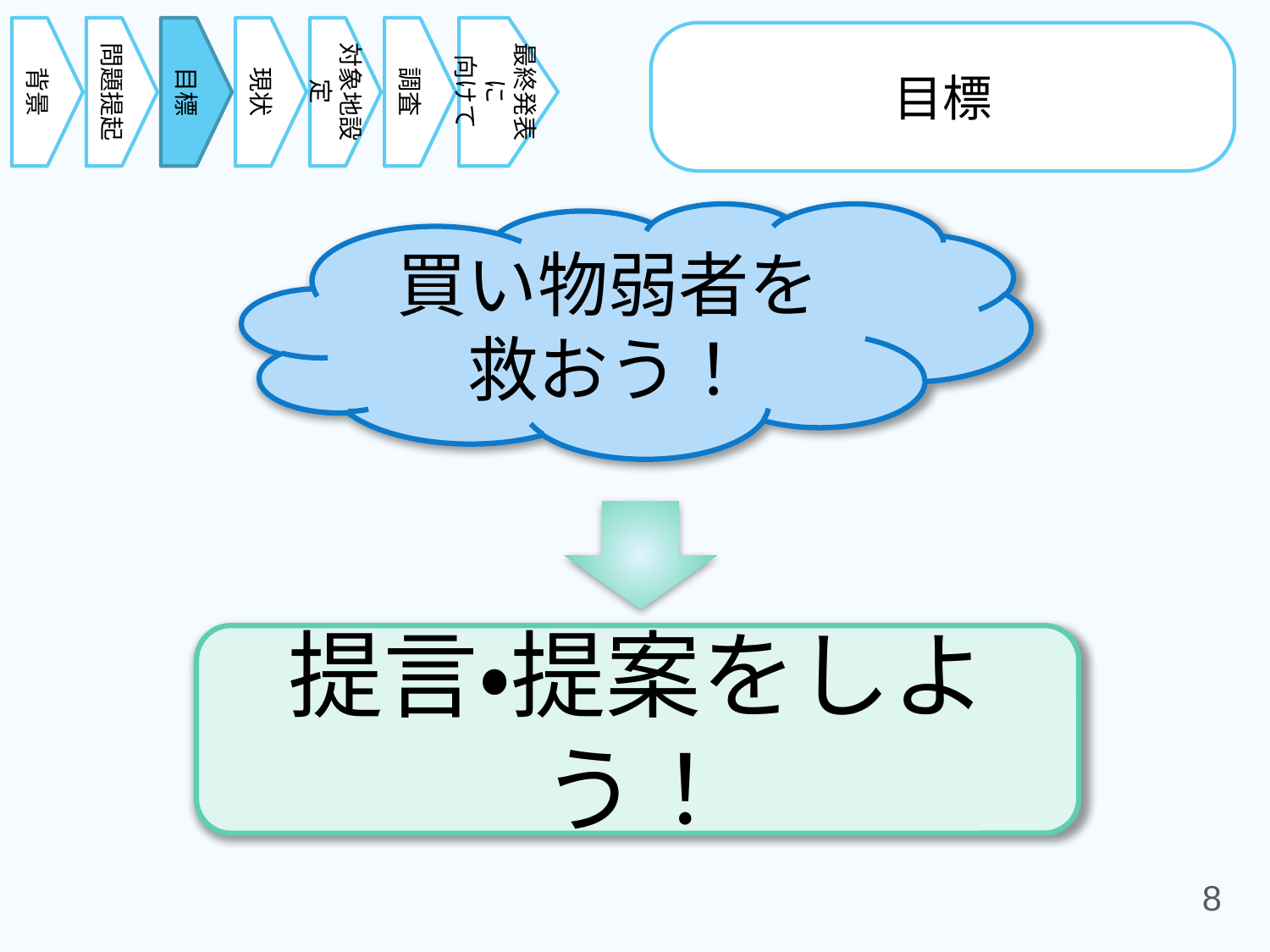

背景
問題提起
目標
現状
対象地設定
調査
最終発表に
向けて
目標
買い物弱者を
救おう！

提言・提案をしよう！
8